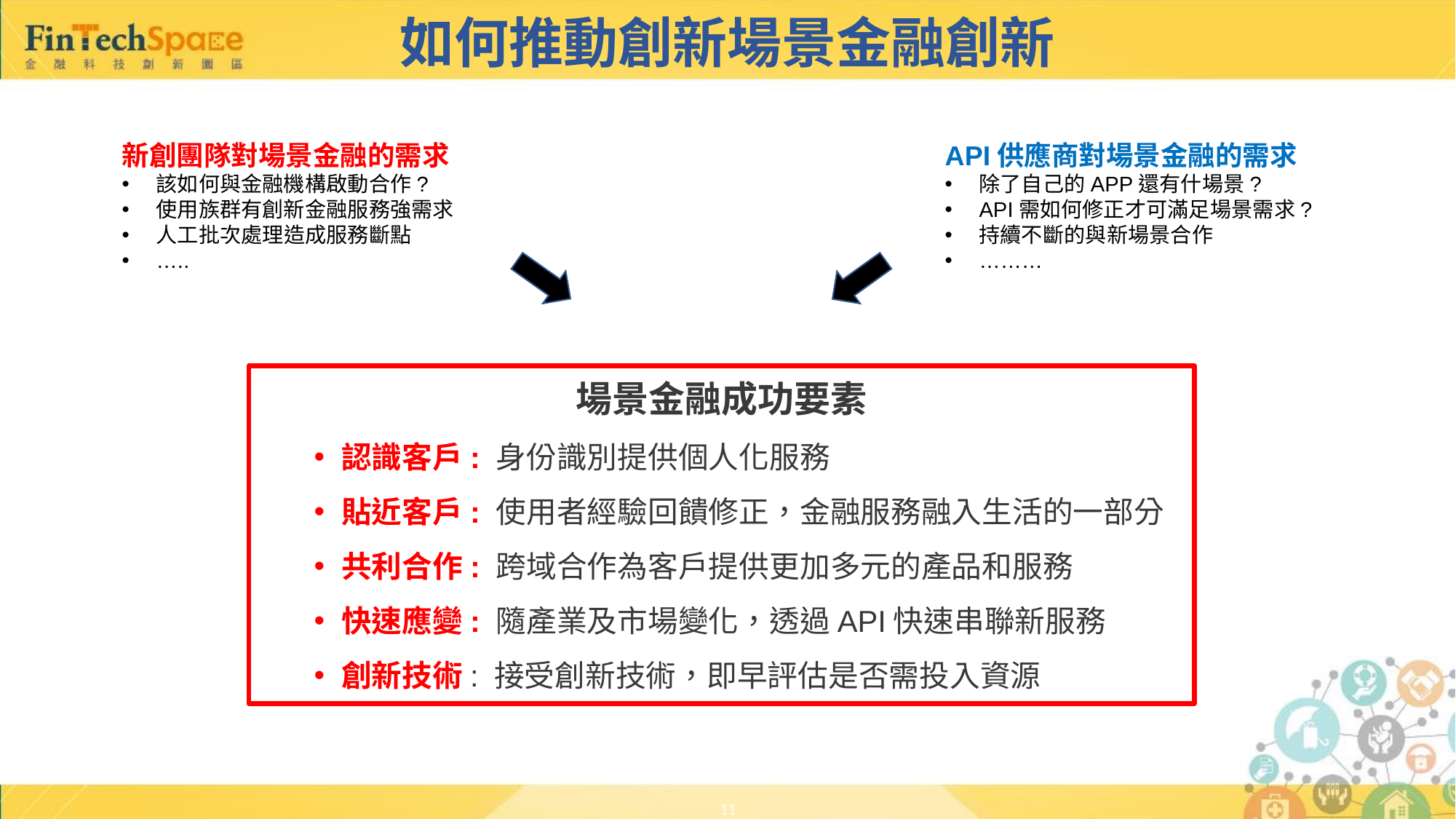

# 如何推動創新場景金融創新
API供應商對場景金融的需求
除了自己的APP還有什場景?
API需如何修正才可滿足場景需求?
持續不斷的與新場景合作
………
新創團隊對場景金融的需求
該如何與金融機構啟動合作?
使用族群有創新金融服務強需求
人工批次處理造成服務斷點
…..

場景金融成功要素
認識客戶: 身份識別提供個人化服務
貼近客戶: 使用者經驗回饋修正，金融服務融入生活的一部分
共利合作: 跨域合作為客戶提供更加多元的產品和服務
快速應變: 隨產業及市場變化，透過API快速串聯新服務
創新技術: 接受創新技術，即早評估是否需投入資源
11